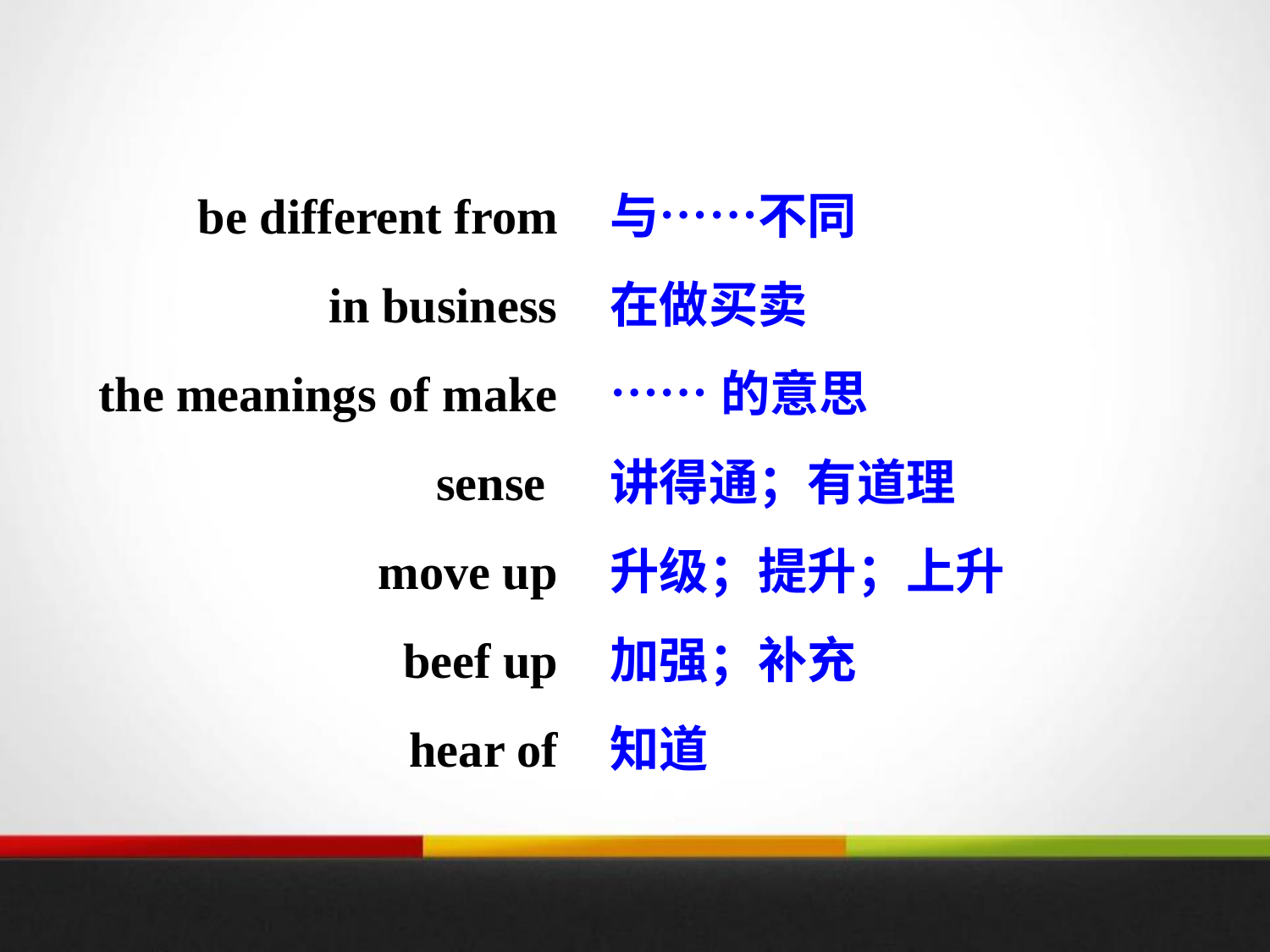

be different from
 in business
the meanings of make sense
move up
beef up
 hear of
与……不同
在做买卖
……的意思
讲得通；有道理
升级；提升；上升
加强；补充
知道